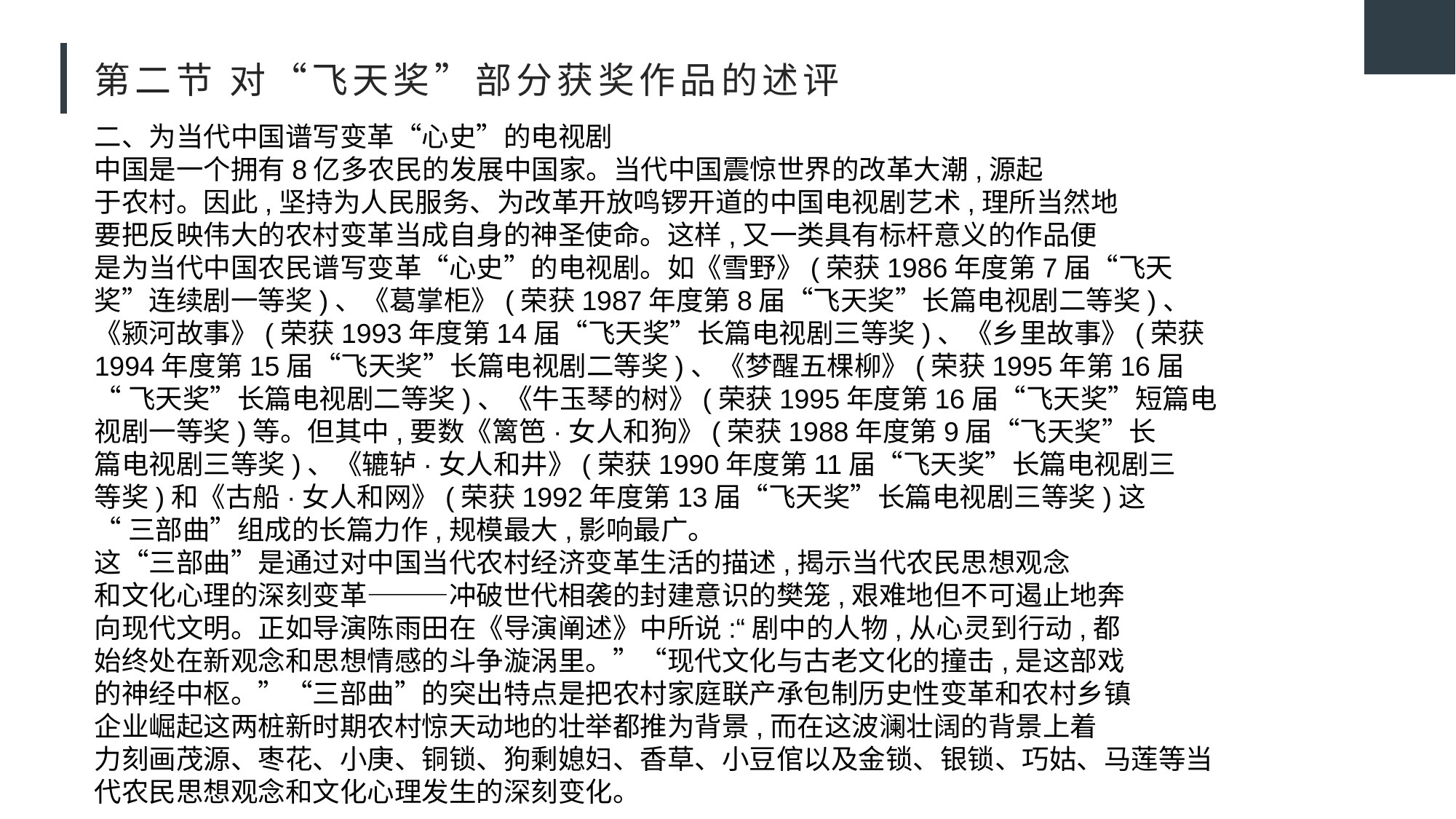

# 第二节 对“飞天奖”部分获奖作品的述评
二、为当代中国谱写变革“心史”的电视剧
中国是一个拥有8亿多农民的发展中国家。当代中国震惊世界的改革大潮,源起
于农村。因此,坚持为人民服务、为改革开放鸣锣开道的中国电视剧艺术,理所当然地
要把反映伟大的农村变革当成自身的神圣使命。这样,又一类具有标杆意义的作品便
是为当代中国农民谱写变革“心史”的电视剧。如《雪野》(荣获1986年度第7届“飞天
奖”连续剧一等奖)、《葛掌柜》(荣获1987年度第8届“飞天奖”长篇电视剧二等奖)、
《颍河故事》(荣获1993年度第14届“飞天奖”长篇电视剧三等奖)、《乡里故事》(荣获
1994年度第15届“飞天奖”长篇电视剧二等奖)、《梦醒五棵柳》(荣获1995年第16届
“飞天奖”长篇电视剧二等奖)、《牛玉琴的树》(荣获1995年度第16届“飞天奖”短篇电
视剧一等奖)等。但其中,要数《篱笆·女人和狗》(荣获1988年度第9届“飞天奖”长
篇电视剧三等奖)、《辘轳·女人和井》(荣获1990年度第11届“飞天奖”长篇电视剧三
等奖)和《古船·女人和网》(荣获1992年度第13届“飞天奖”长篇电视剧三等奖)这
“三部曲”组成的长篇力作,规模最大,影响最广。
这“三部曲”是通过对中国当代农村经济变革生活的描述,揭示当代农民思想观念
和文化心理的深刻变革———冲破世代相袭的封建意识的樊笼,艰难地但不可遏止地奔
向现代文明。正如导演陈雨田在《导演阐述》中所说:“剧中的人物,从心灵到行动,都
始终处在新观念和思想情感的斗争漩涡里。”“现代文化与古老文化的撞击,是这部戏
的神经中枢。”“三部曲”的突出特点是把农村家庭联产承包制历史性变革和农村乡镇
企业崛起这两桩新时期农村惊天动地的壮举都推为背景,而在这波澜壮阔的背景上着
力刻画茂源、枣花、小庚、铜锁、狗剩媳妇、香草、小豆倌以及金锁、银锁、巧姑、马莲等当
代农民思想观念和文化心理发生的深刻变化。